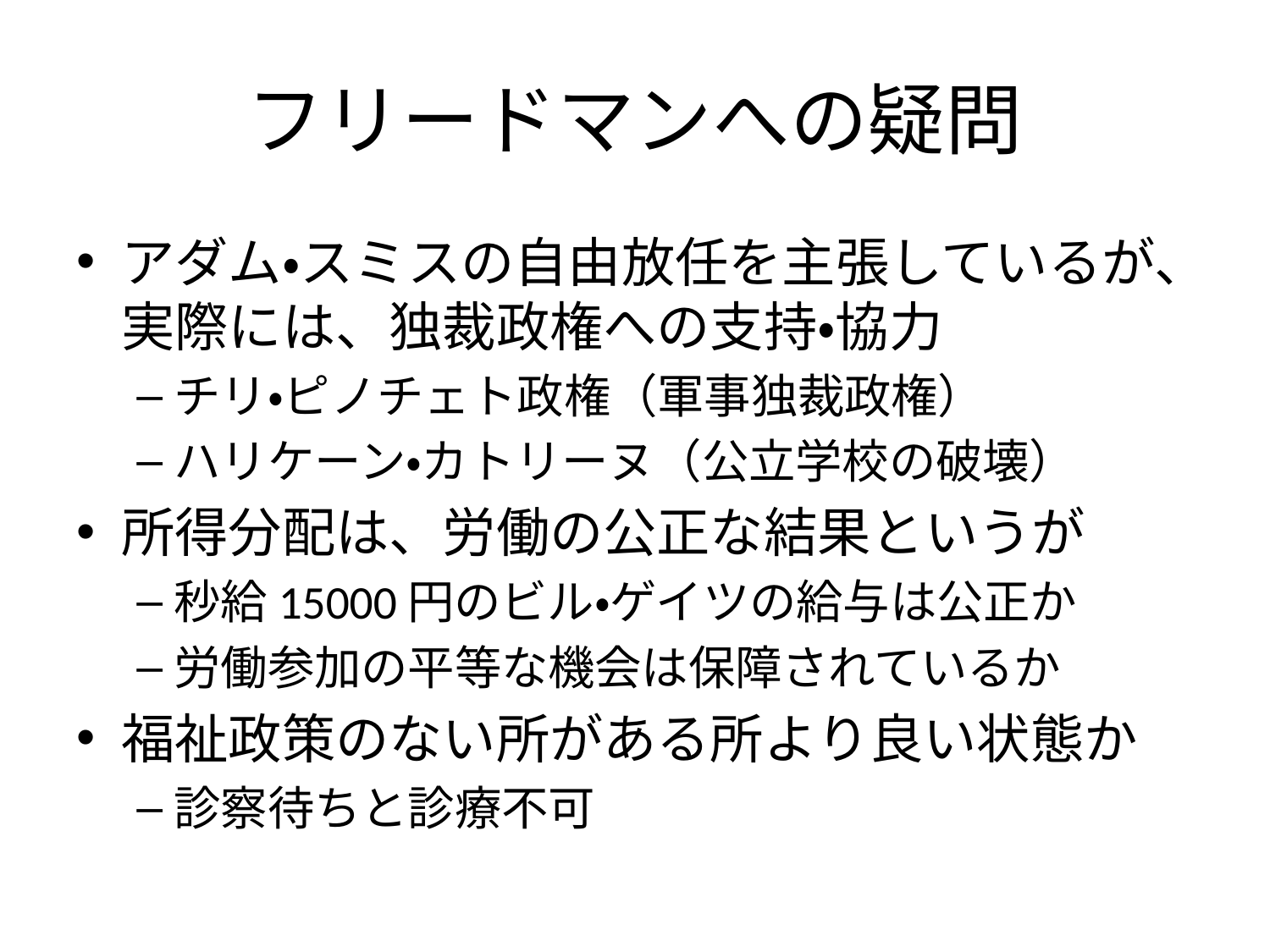

# フリードマンへの疑問
アダム・スミスの自由放任を主張しているが、実際には、独裁政権への支持・協力
チリ・ピノチェト政権（軍事独裁政権）
ハリケーン・カトリーヌ（公立学校の破壊）
所得分配は、労働の公正な結果というが
秒給15000円のビル・ゲイツの給与は公正か
労働参加の平等な機会は保障されているか
福祉政策のない所がある所より良い状態か
診察待ちと診療不可